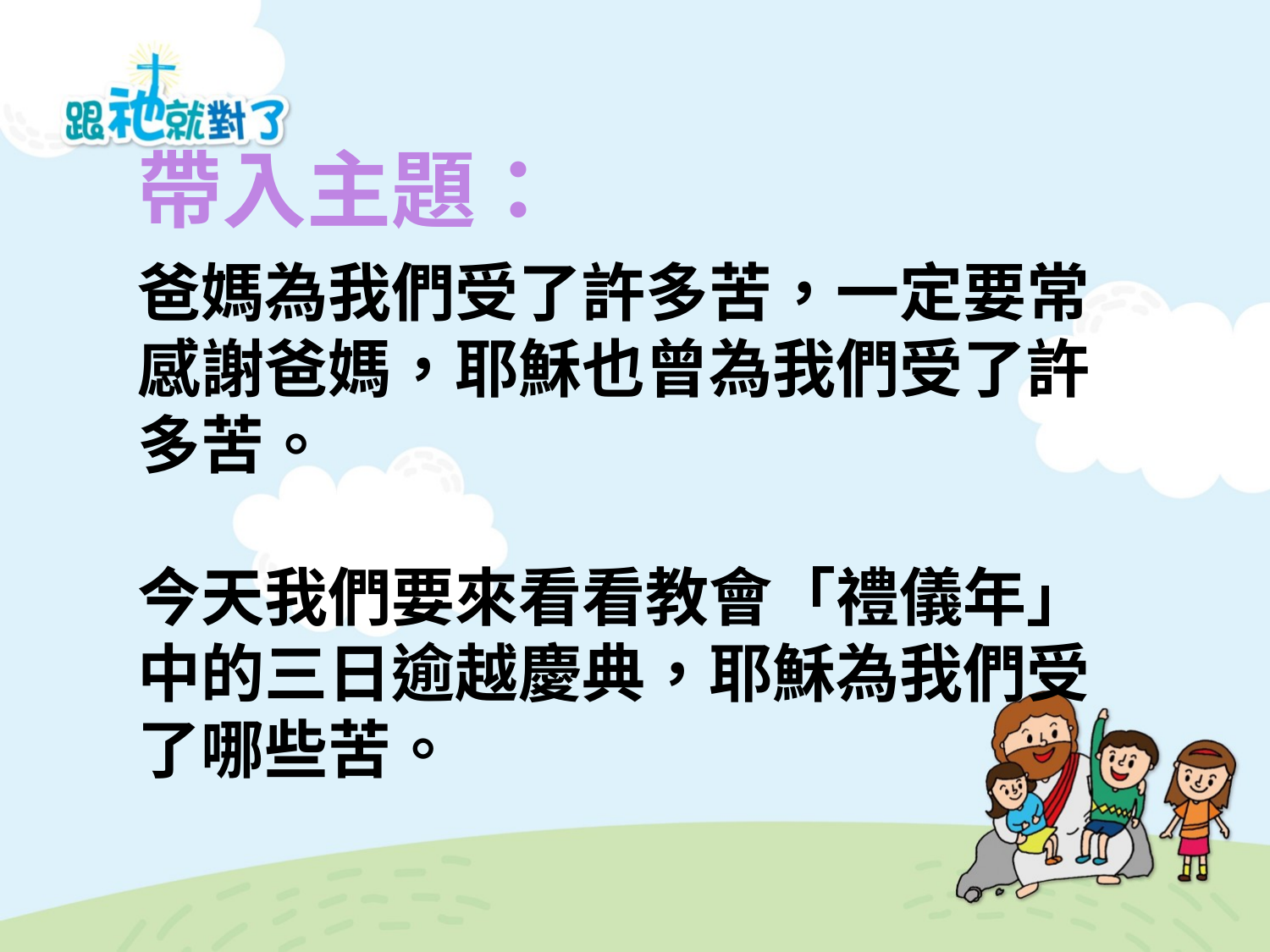

帶入主題：
爸媽為我們受了許多苦，一定要常感謝爸媽，耶穌也曾為我們受了許多苦。

今天我們要來看看教會「禮儀年」中的三日逾越慶典，耶穌為我們受了哪些苦。